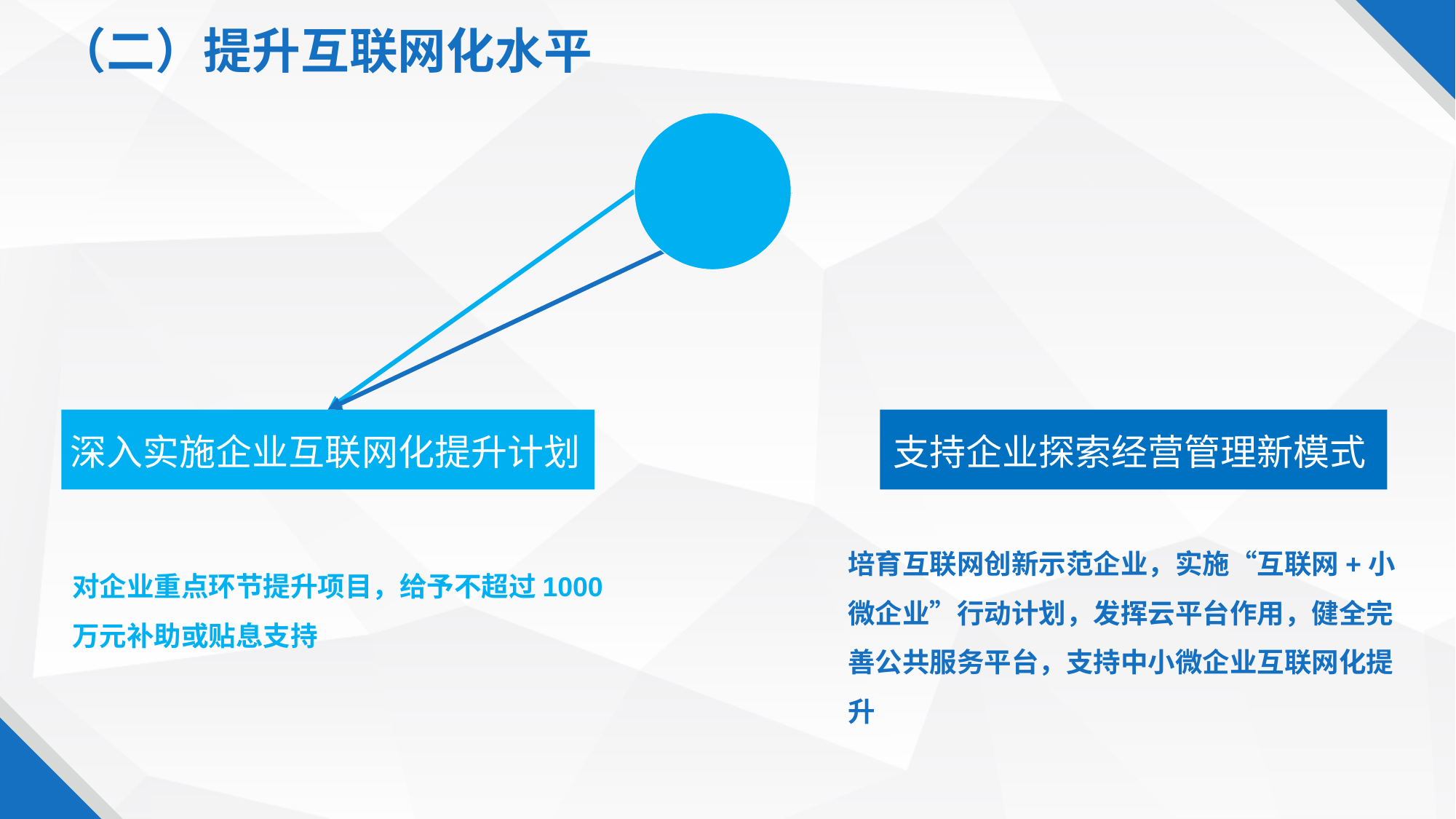

（二）提升互联网化水平

深入实施企业互联网化提升计划
支持企业探索经营管理新模式
培育互联网创新示范企业，实施“互联网+小微企业”行动计划，发挥云平台作用，健全完善公共服务平台，支持中小微企业互联网化提升
对企业重点环节提升项目，给予不超过1000万元补助或贴息支持